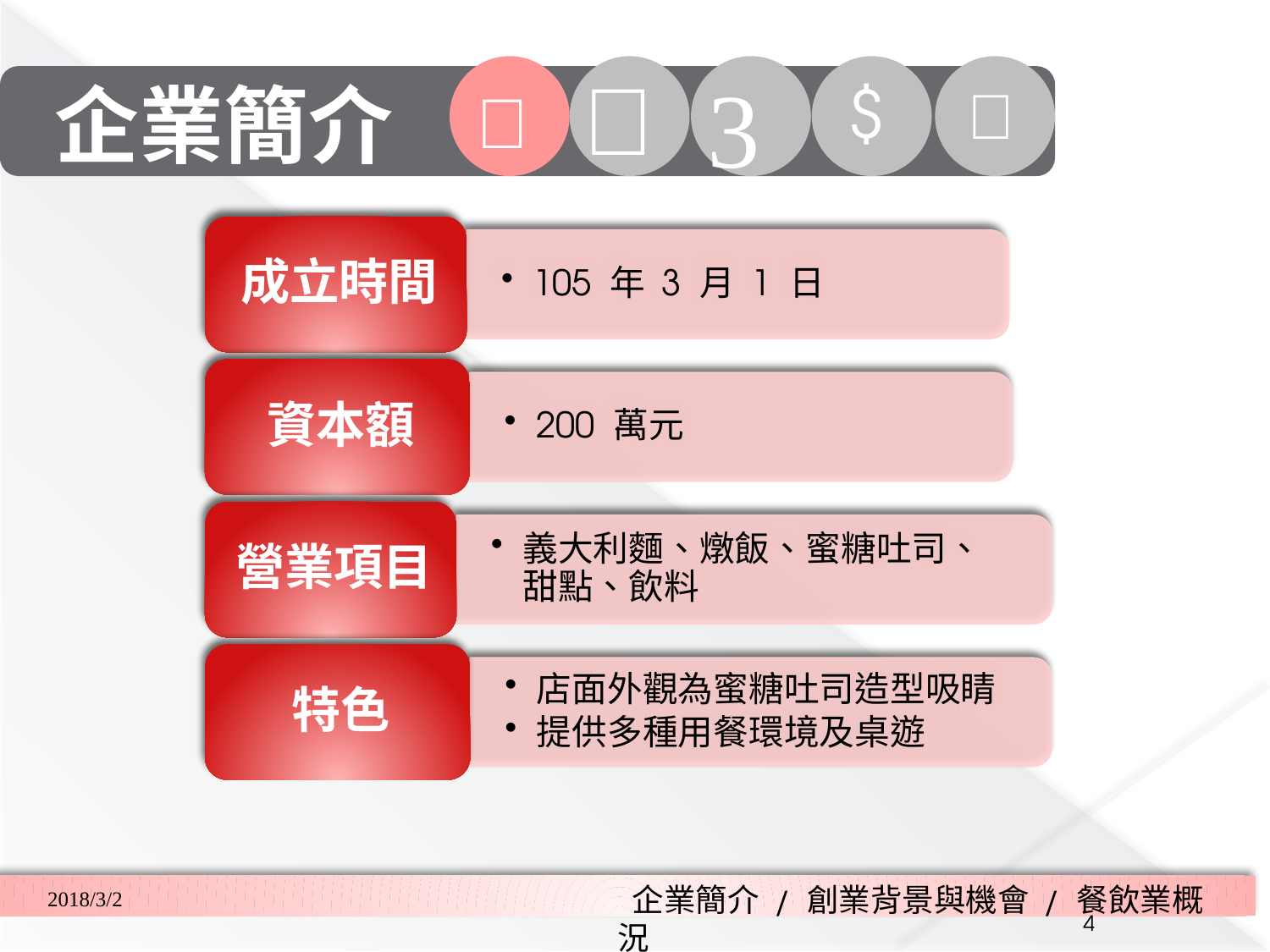

# 企業簡介
105 年 3 月 1 日
成立時間
200 萬元
資本額
義大利麵、燉飯、蜜糖吐司、甜點、飲料
營業項目
店面外觀為蜜糖吐司造型吸睛
提供多種用餐環境及桌遊
特色
 企業簡介 / 創業背景與機會 / 餐飲業概況
2018/3/2
4